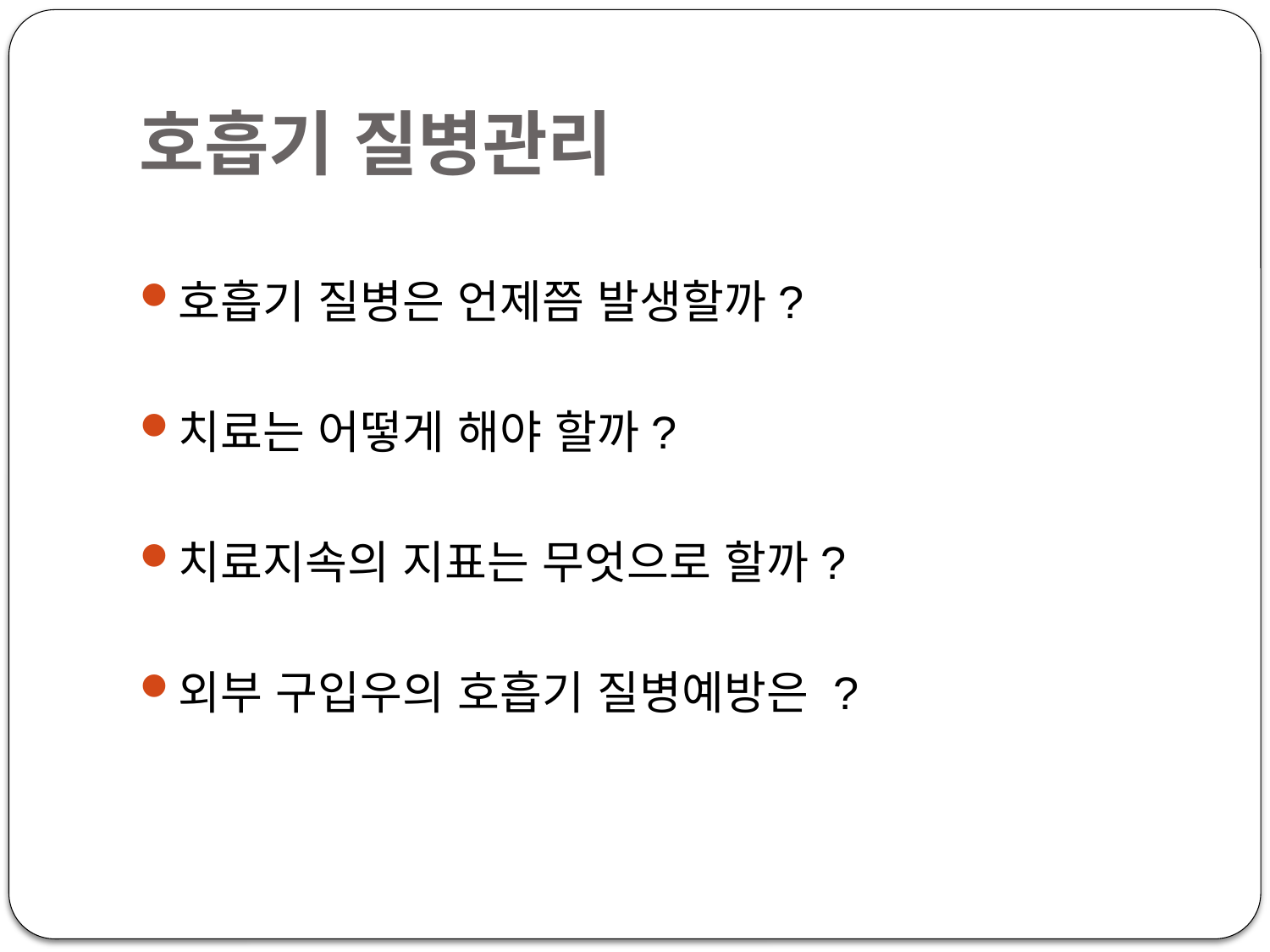

# 호흡기 질병관리

호흡기 질병은 언제쯤 발생할까?

치료는 어떻게 해야 할까?

치료지속의 지표는 무엇으로 할까?

외부 구입우의 호흡기 질병예방은 ?